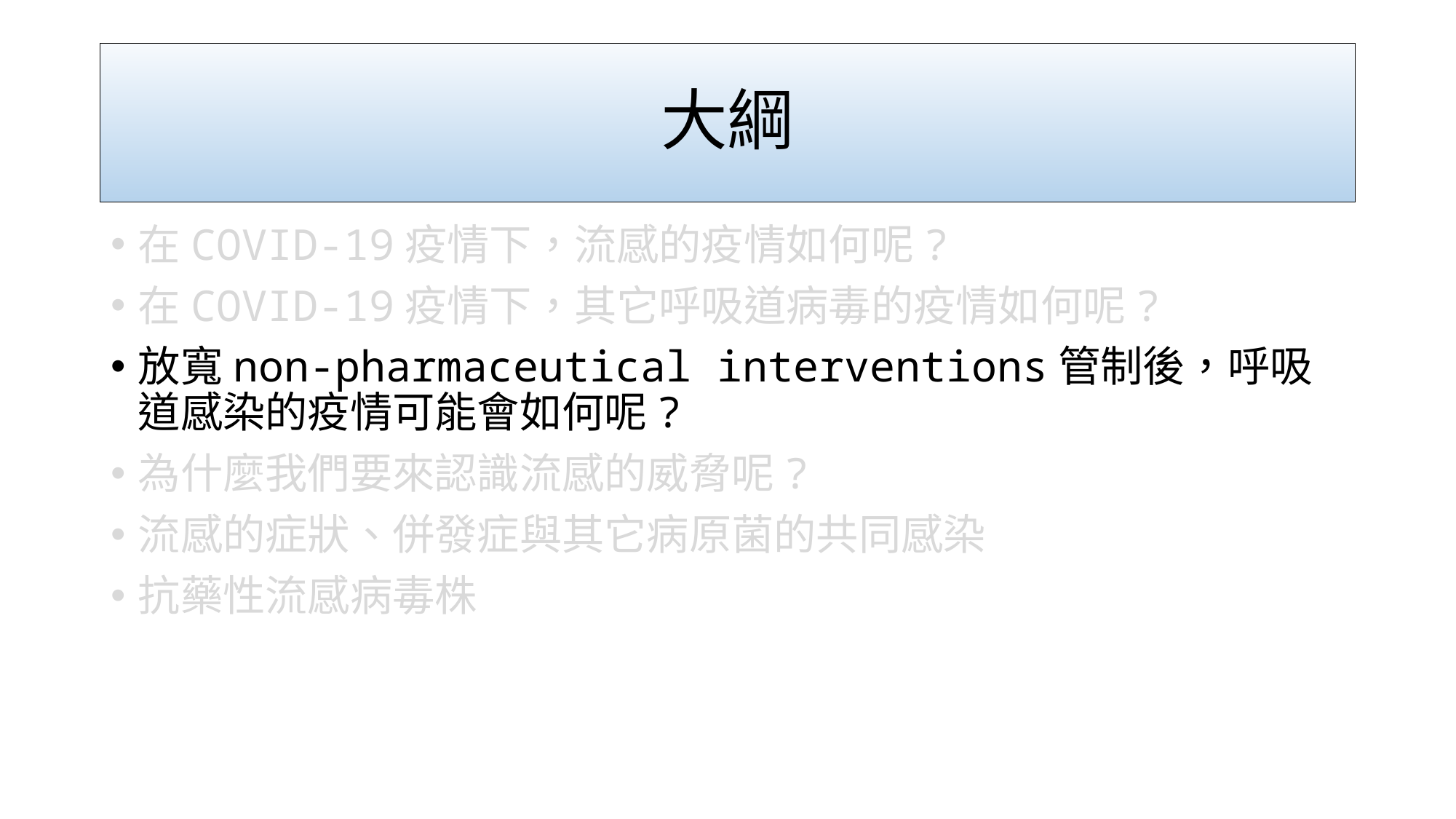

# 大綱
在COVID-19疫情下，流感的疫情如何呢?
在COVID-19疫情下，其它呼吸道病毒的疫情如何呢?
放寬non-pharmaceutical interventions管制後，呼吸道感染的疫情可能會如何呢?
為什麼我們要來認識流感的威脅呢?
流感的症狀、併發症與其它病原菌的共同感染
抗藥性流感病毒株